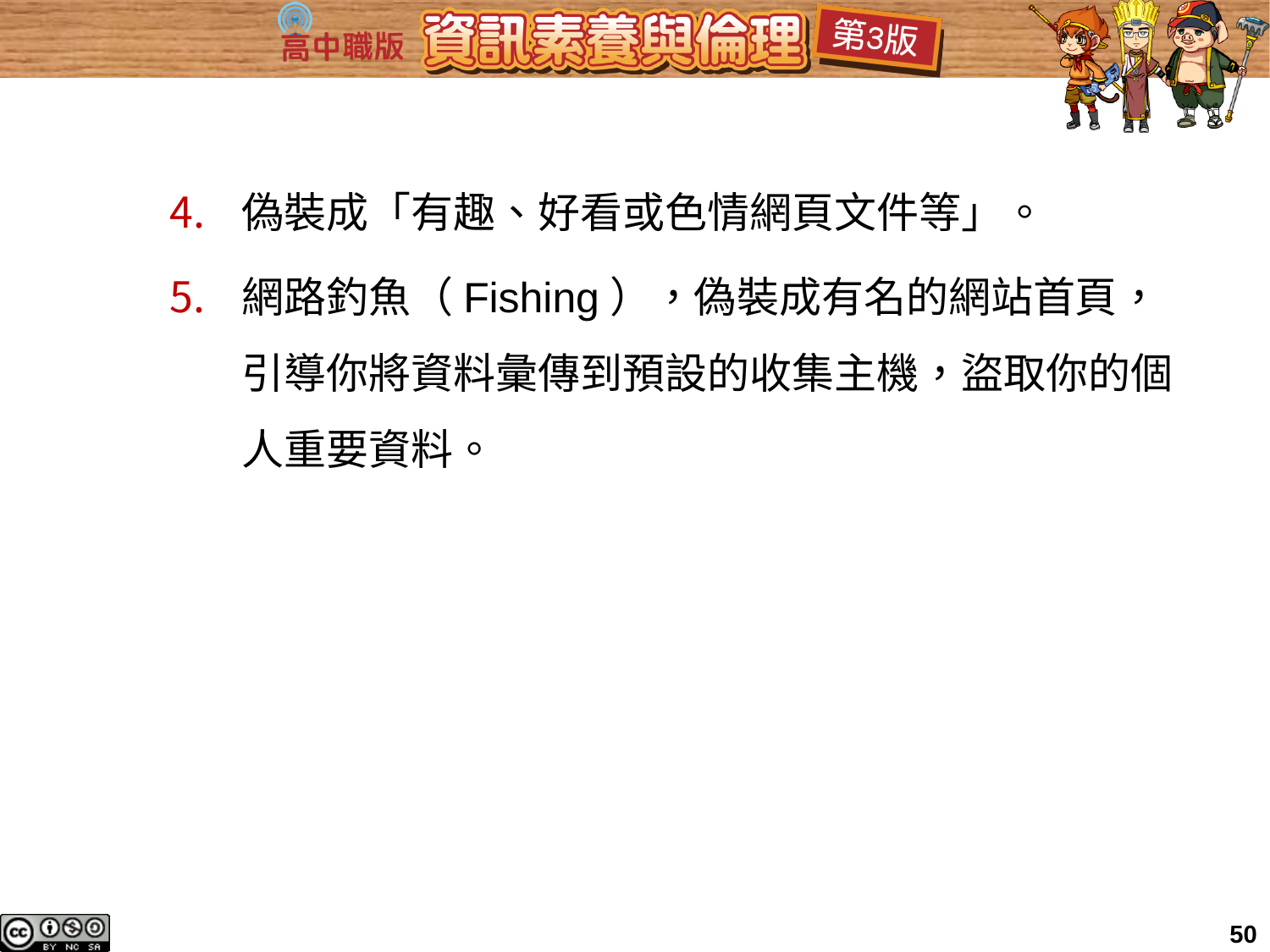

偽裝成「有趣、好看或色情網頁文件等」。
網路釣魚（Fishing），偽裝成有名的網站首頁，引導你將資料彙傳到預設的收集主機，盜取你的個人重要資料。
50